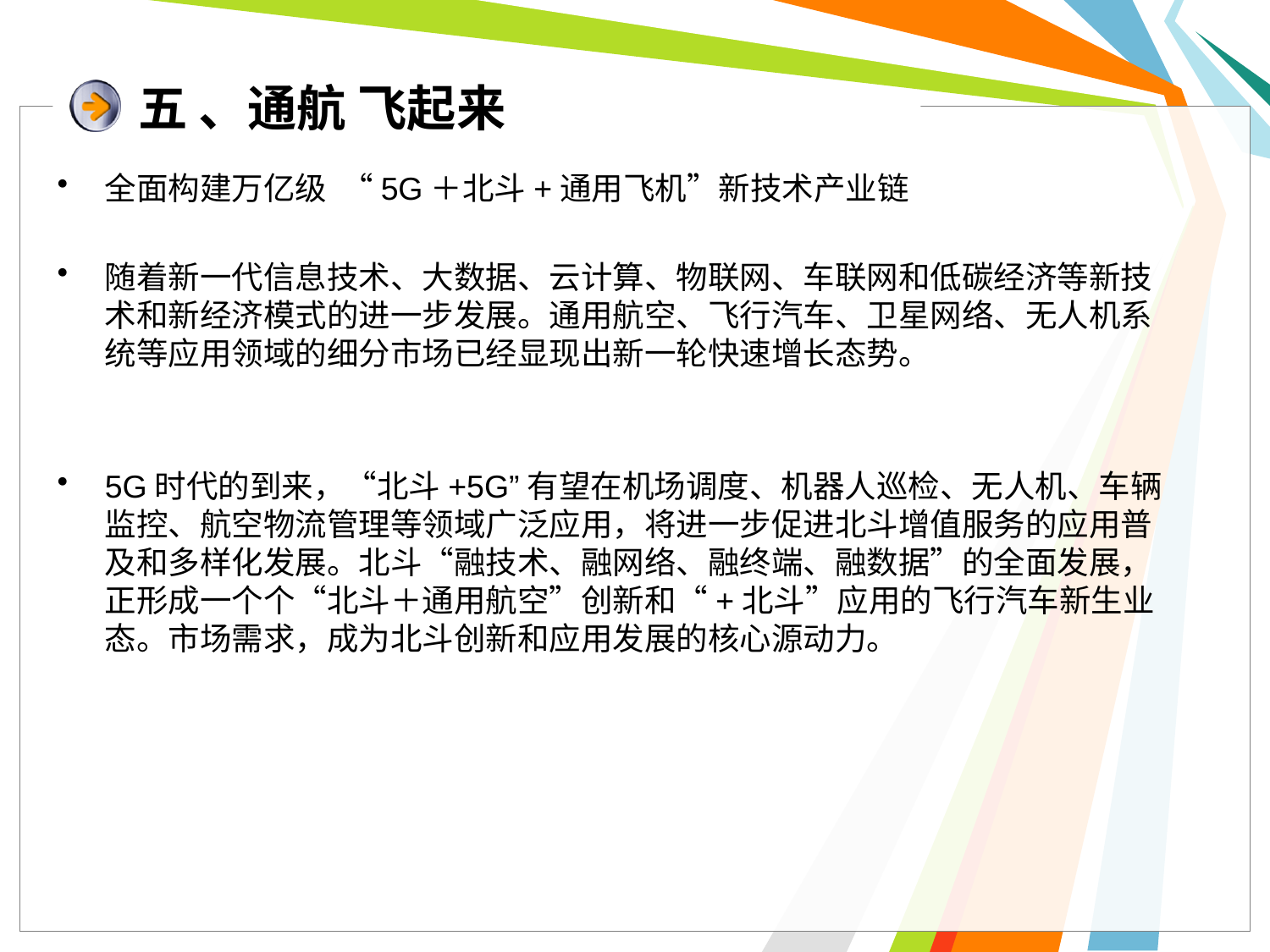

# 五 、通航 飞起来
全面构建万亿级  “5G＋北斗+通用飞机”新技术产业链

随着新一代信息技术、大数据、云计算、物联网、车联网和低碳经济等新技术和新经济模式的进一步发展。通用航空、飞行汽车、卫星网络、无人机系统等应用领域的细分市场已经显现出新一轮快速增长态势。

5G时代的到来，“北斗+5G”有望在机场调度、机器人巡检、无人机、车辆监控、航空物流管理等领域广泛应用，将进一步促进北斗增值服务的应用普及和多样化发展。北斗“融技术、融网络、融终端、融数据”的全面发展，正形成一个个“北斗＋通用航空”创新和“+北斗”应用的飞行汽车新生业态。市场需求，成为北斗创新和应用发展的核心源动力。